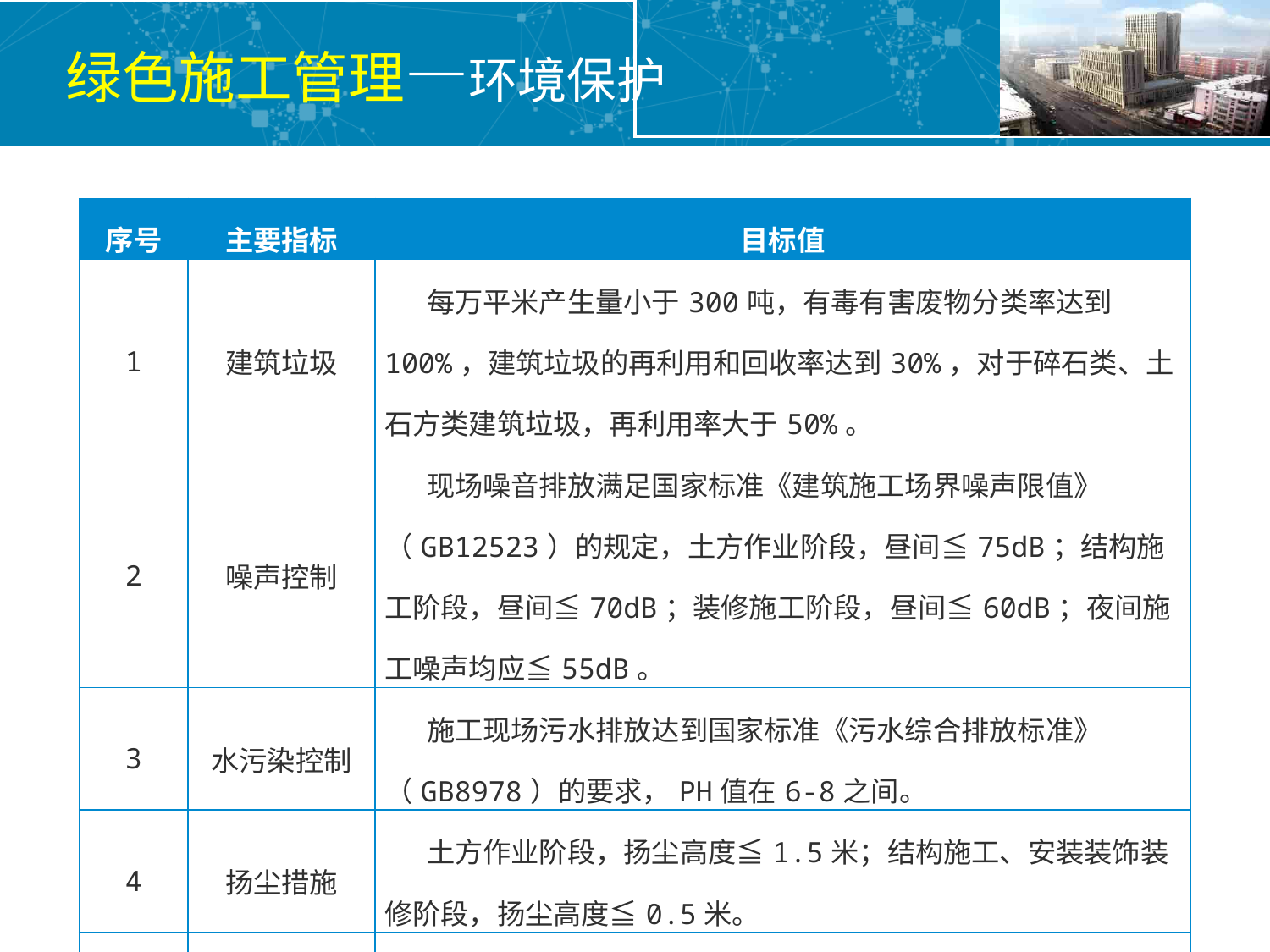

绿色施工管理—环境保护
| 序号 | 主要指标 | 目标值 |
| --- | --- | --- |
| 1 | 建筑垃圾 | 每万平米产生量小于300吨，有毒有害废物分类率达到100%，建筑垃圾的再利用和回收率达到30%，对于碎石类、土石方类建筑垃圾，再利用率大于50%。 |
| 2 | 噪声控制 | 现场噪音排放满足国家标准《建筑施工场界噪声限值》（GB12523）的规定，土方作业阶段，昼间≦75dB；结构施工阶段，昼间≦70dB；装修施工阶段，昼间≦60dB；夜间施工噪声均应≦55dB。 |
| 3 | 水污染控制 | 施工现场污水排放达到国家标准《污水综合排放标准》（GB8978）的要求，PH值在6-8之间。 |
| 4 | 扬尘措施 | 土方作业阶段，扬尘高度≦1.5米；结构施工、安装装饰装修阶段，扬尘高度≦0.5米。 |
| 5 | 光源控制 | 达到环保部门规定，不影响学生老师作息 |